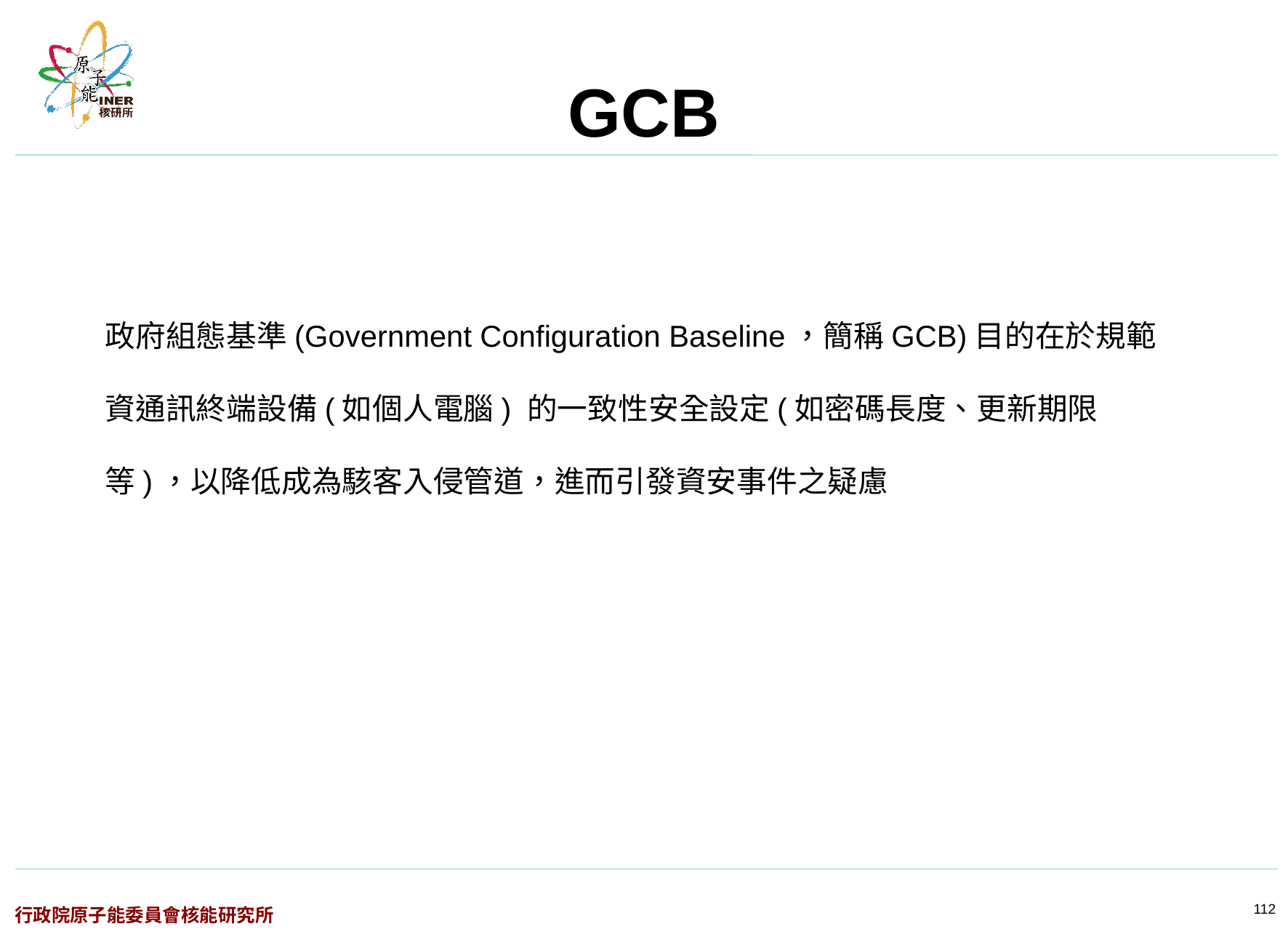

GCB
政府組態基準(Government Configuration Baseline，簡稱GCB)目的在於規範資通訊終端設備(如個人電腦) 的一致性安全設定(如密碼長度、更新期限等)，以降低成為駭客入侵管道，進而引發資安事件之疑慮